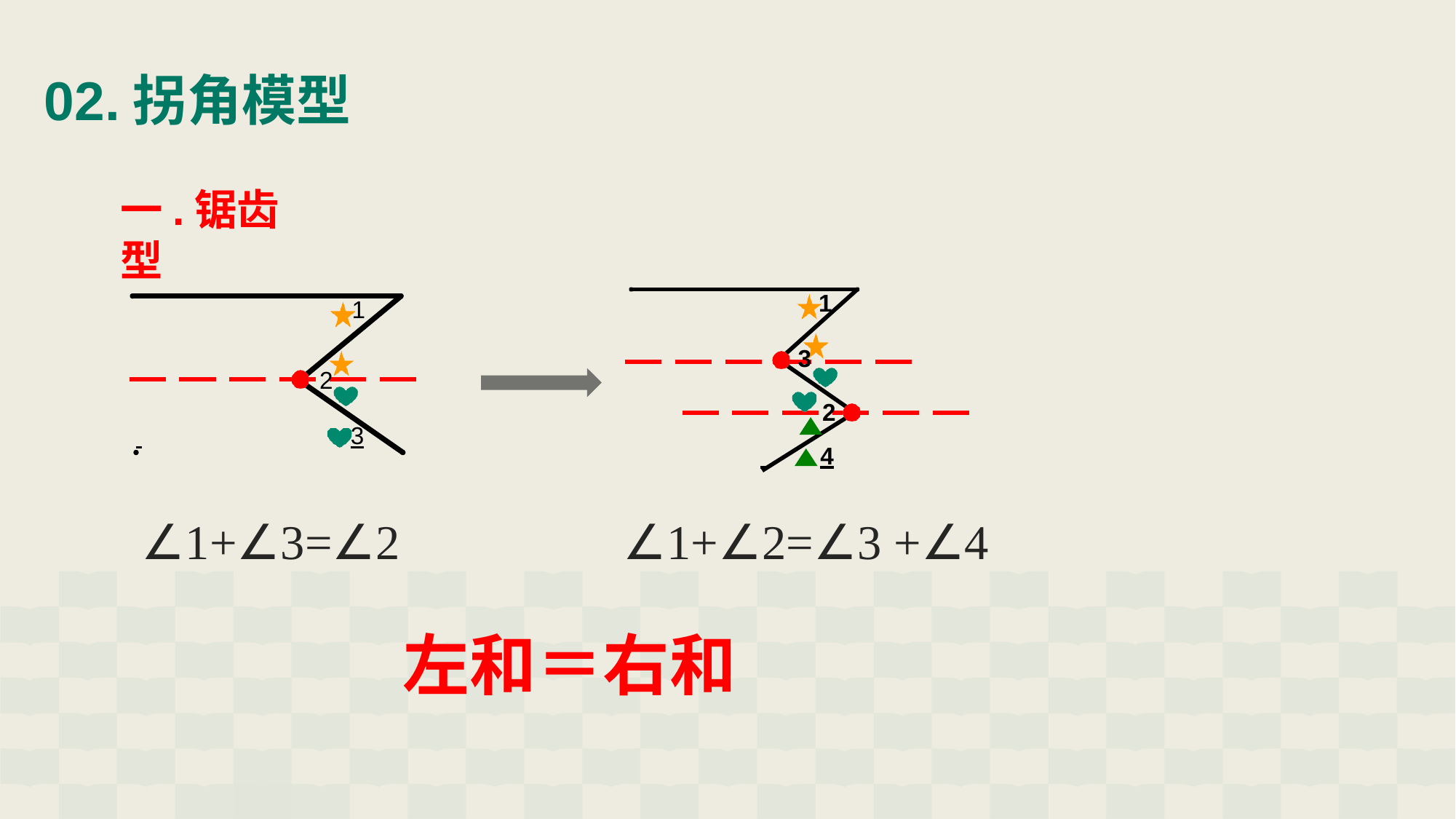

# 02.拐角模型
一.锯齿型
1

1

3

2

2

 	3

 	4

∠1+∠3=∠2	∠1+∠2=∠3 +∠4

左和＝右和